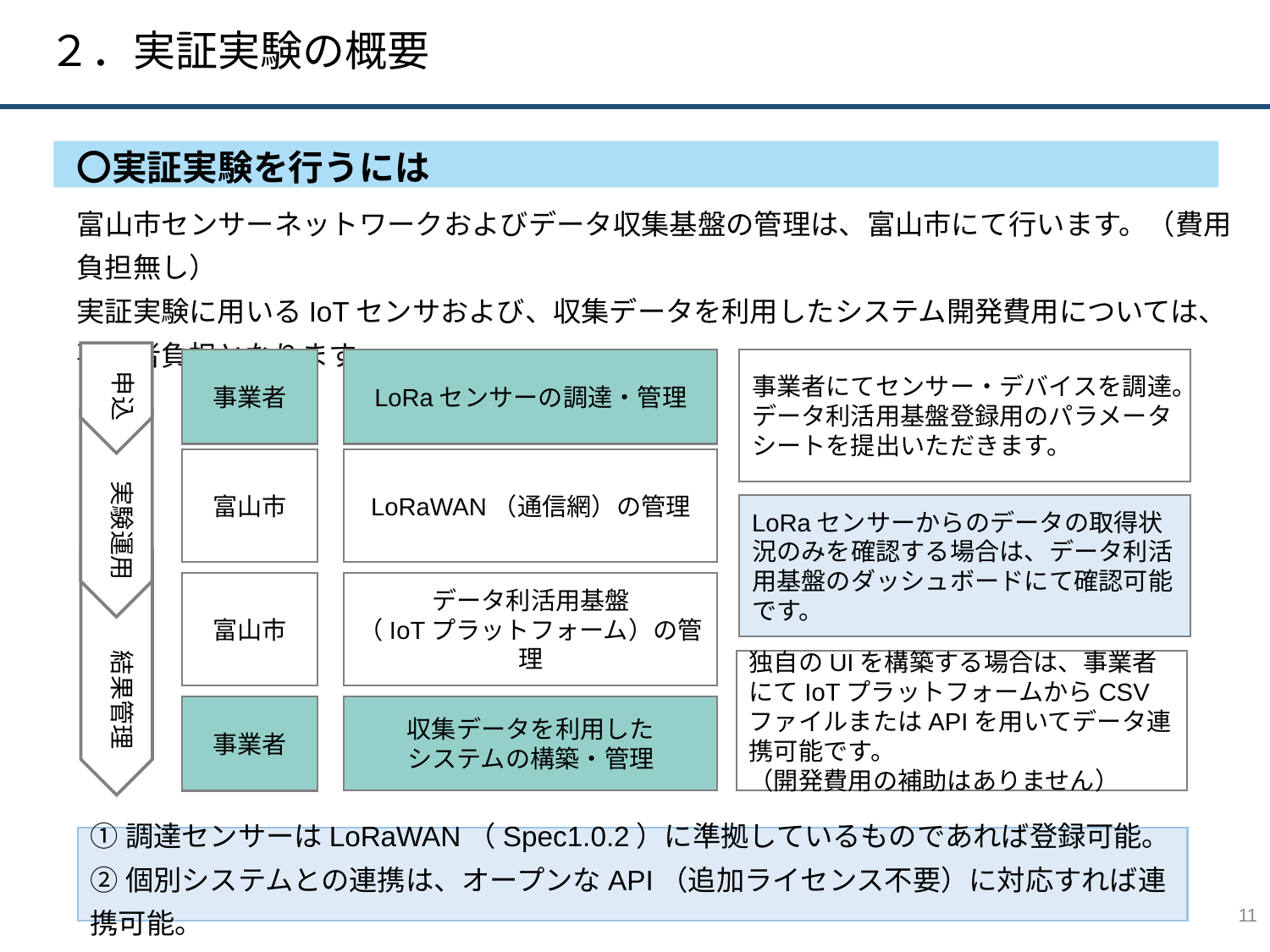

２．実証実験の概要
〇実証実験を行うには

富山市センサーネットワークおよびデータ収集基盤の管理は、富山市にて行います。（費用負担無し）
実証実験に用いるIoTセンサおよび、収集データを利用したシステム開発費用については、
事業者負担となります。
　申込
事業者
LoRaセンサーの調達・管理
事業者にてセンサー・デバイスを調達。
データ利活用基盤登録用のパラメータシートを提出いただきます。

　実験運用
LoRaWAN（通信網）の管理
富山市

LoRaセンサーからのデータの取得状況のみを確認する場合は、データ利活用基盤のダッシュボードにて確認可能です。
データ利活用基盤
（IoTプラットフォーム）の管理
富山市
　結果管理

独自のUIを構築する場合は、事業者にてIoTプラットフォームからCSVファイルまたはAPIを用いてデータ連携可能です。
（開発費用の補助はありません）
収集データを利用した
システムの構築・管理
事業者
①調達センサーはLoRaWAN（Spec1.0.2）に準拠しているものであれば登録可能。
②個別システムとの連携は、オープンなAPI（追加ライセンス不要）に対応すれば連携可能。
11